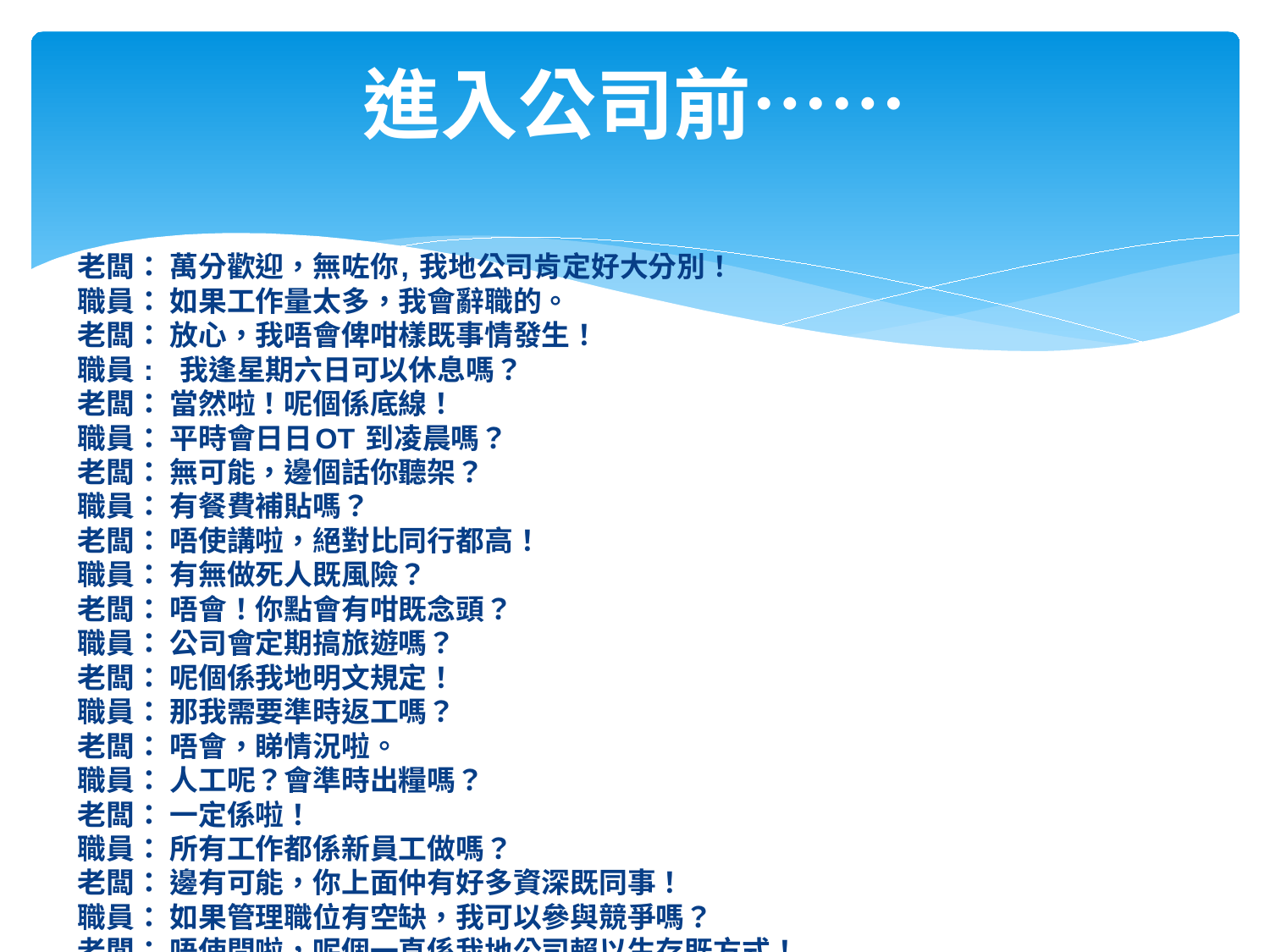

# 進入公司前……
老闆： 萬分歡迎，無咗你, 我地公司肯定好大分別！
職員： 如果工作量太多，我會辭職的。
老闆： 放心，我唔會俾咁樣既事情發生！
職員 :   我逢星期六日可以休息嗎？
老闆： 當然啦！呢個係底線！
職員： 平時會日日OT 到凌晨嗎？
老闆： 無可能，邊個話你聽架？
職員： 有餐費補貼嗎？
老闆： 唔使講啦，絕對比同行都高！
職員： 有無做死人既風險？
老闆： 唔會！你點會有咁既念頭？
職員： 公司會定期搞旅遊嗎？
老闆： 呢個係我地明文規定！
職員： 那我需要準時返工嗎？
老闆： 唔會，睇情況啦。
職員： 人工呢？會準時出糧嗎？
老闆： 一定係啦！
職員： 所有工作都係新員工做嗎？
老闆： 邊有可能，你上面仲有好多資深既同事！
職員： 如果管理職位有空缺，我可以參與競爭嗎？
老闆： 唔使問啦，呢個一直係我地公司賴以生存既方式！
職員： 你唔會係呃我掛？